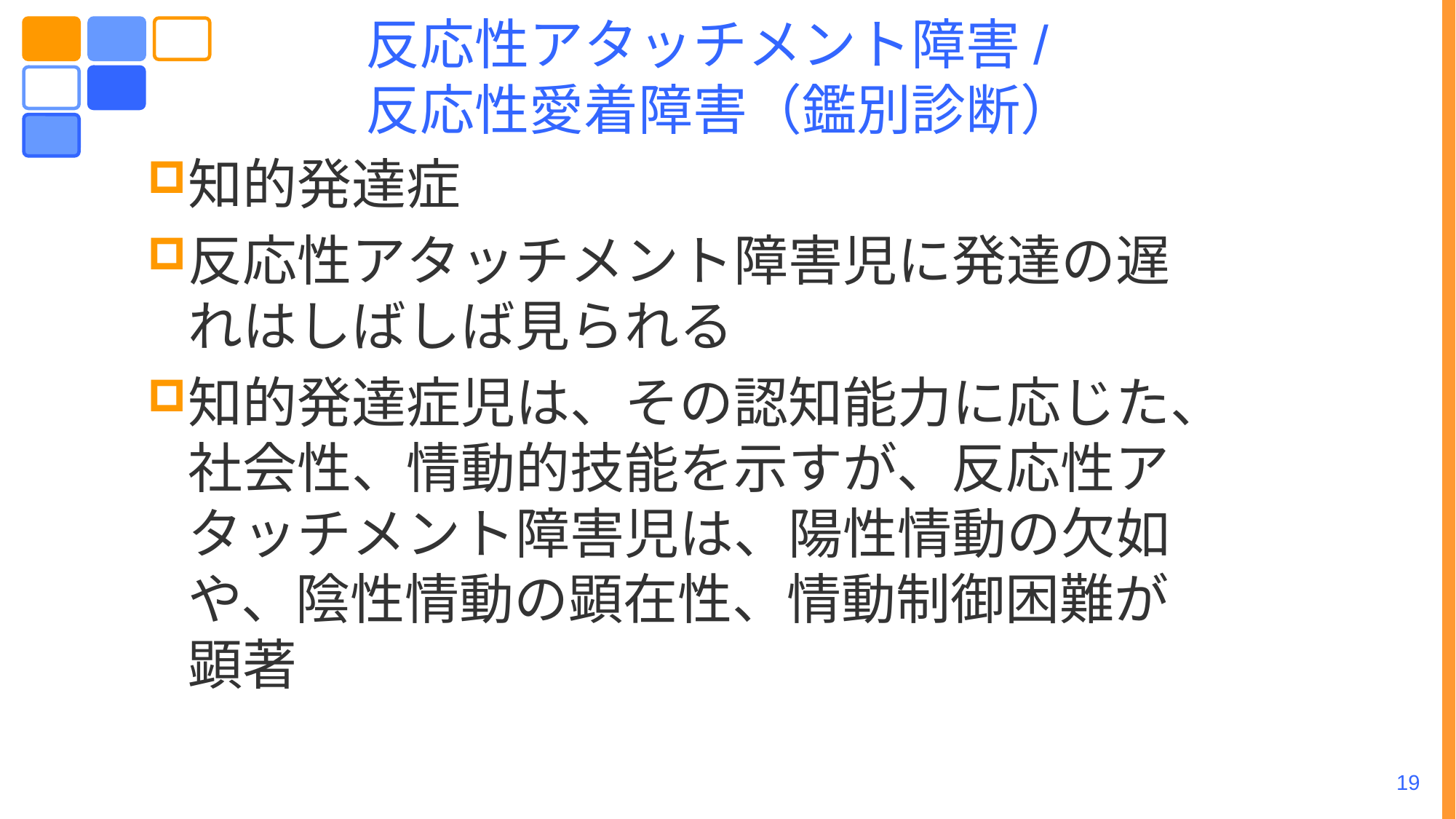

# 反応性アタッチメント障害/ 反応性愛着障害（鑑別診断）
知的発達症
反応性アタッチメント障害児に発達の遅れはしばしば見られる
知的発達症児は、その認知能力に応じた、社会性、情動的技能を示すが、反応性アタッチメント障害児は、陽性情動の欠如や、陰性情動の顕在性、情動制御困難が顕著

19